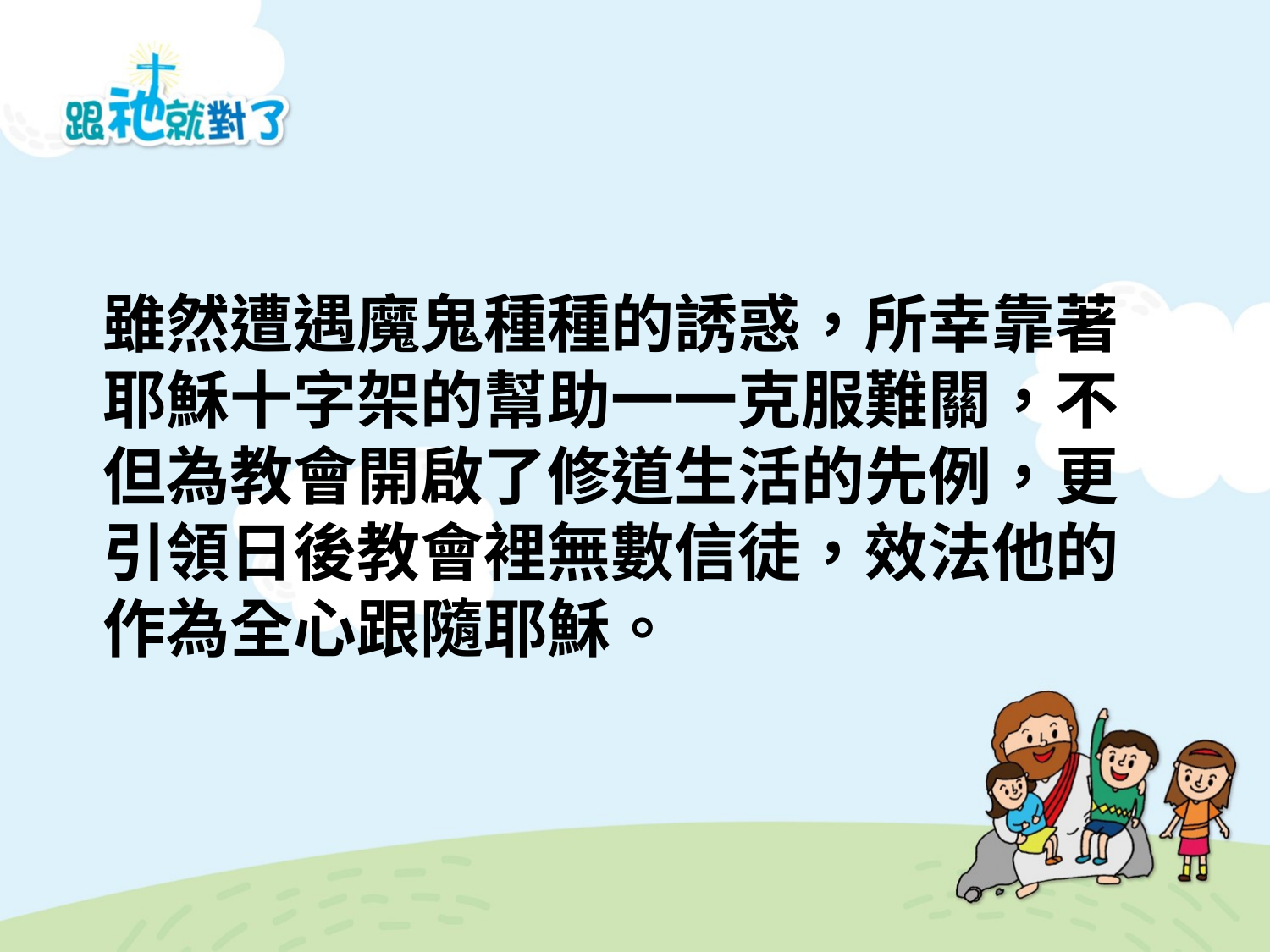

雖然遭遇魔鬼種種的誘惑，所幸靠著耶穌十字架的幫助一一克服難關，不但為教會開啟了修道生活的先例，更引領日後教會裡無數信徒，效法他的作為全心跟隨耶穌。